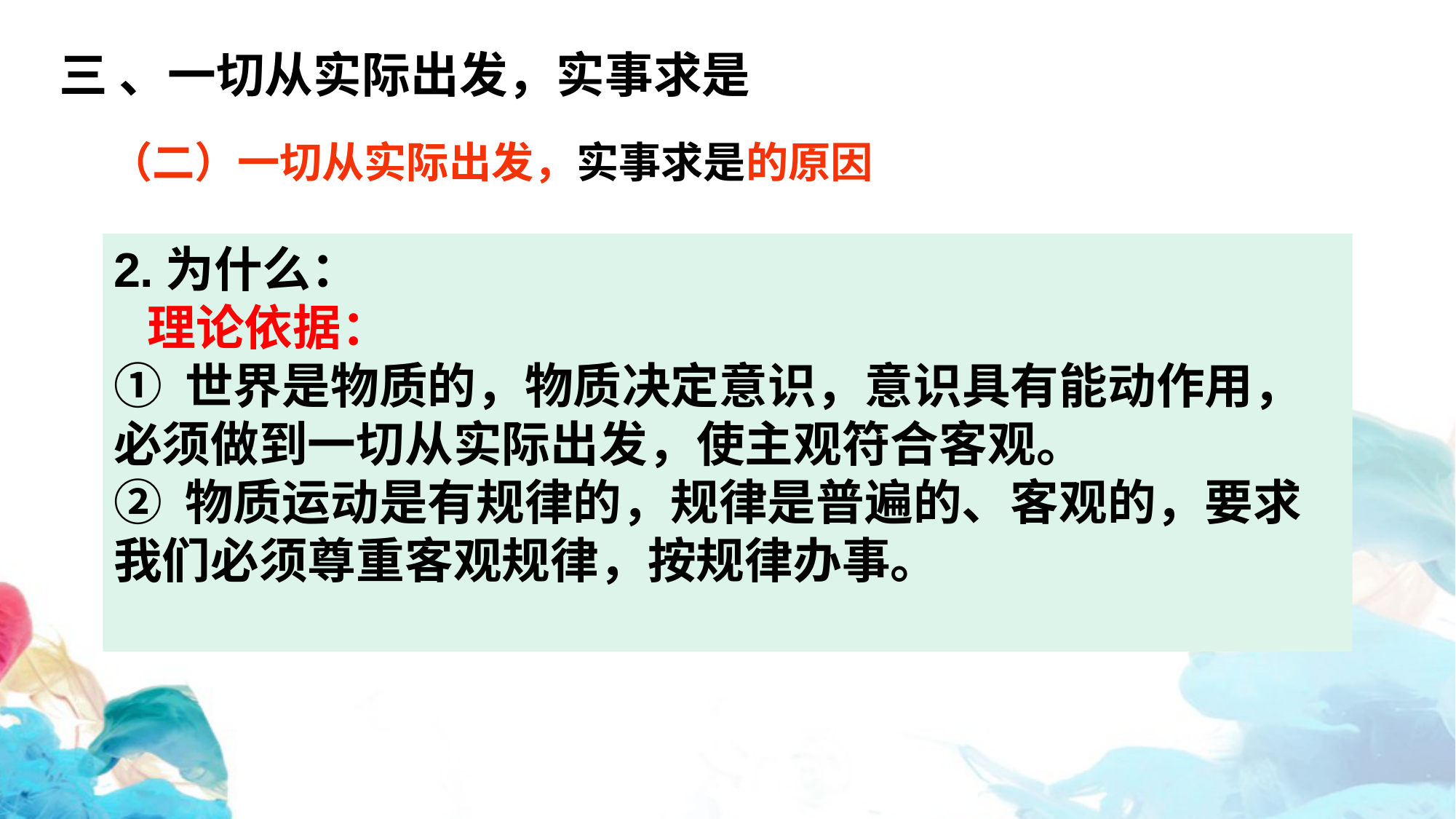

三 、一切从实际出发，实事求是
（二）一切从实际出发，实事求是的原因
2.为什么：
  理论依据：
① 世界是物质的，物质决定意识，意识具有能动作用，必须做到一切从实际出发，使主观符合客观。
② 物质运动是有规律的，规律是普遍的、客观的，要求我们必须尊重客观规律，按规律办事。